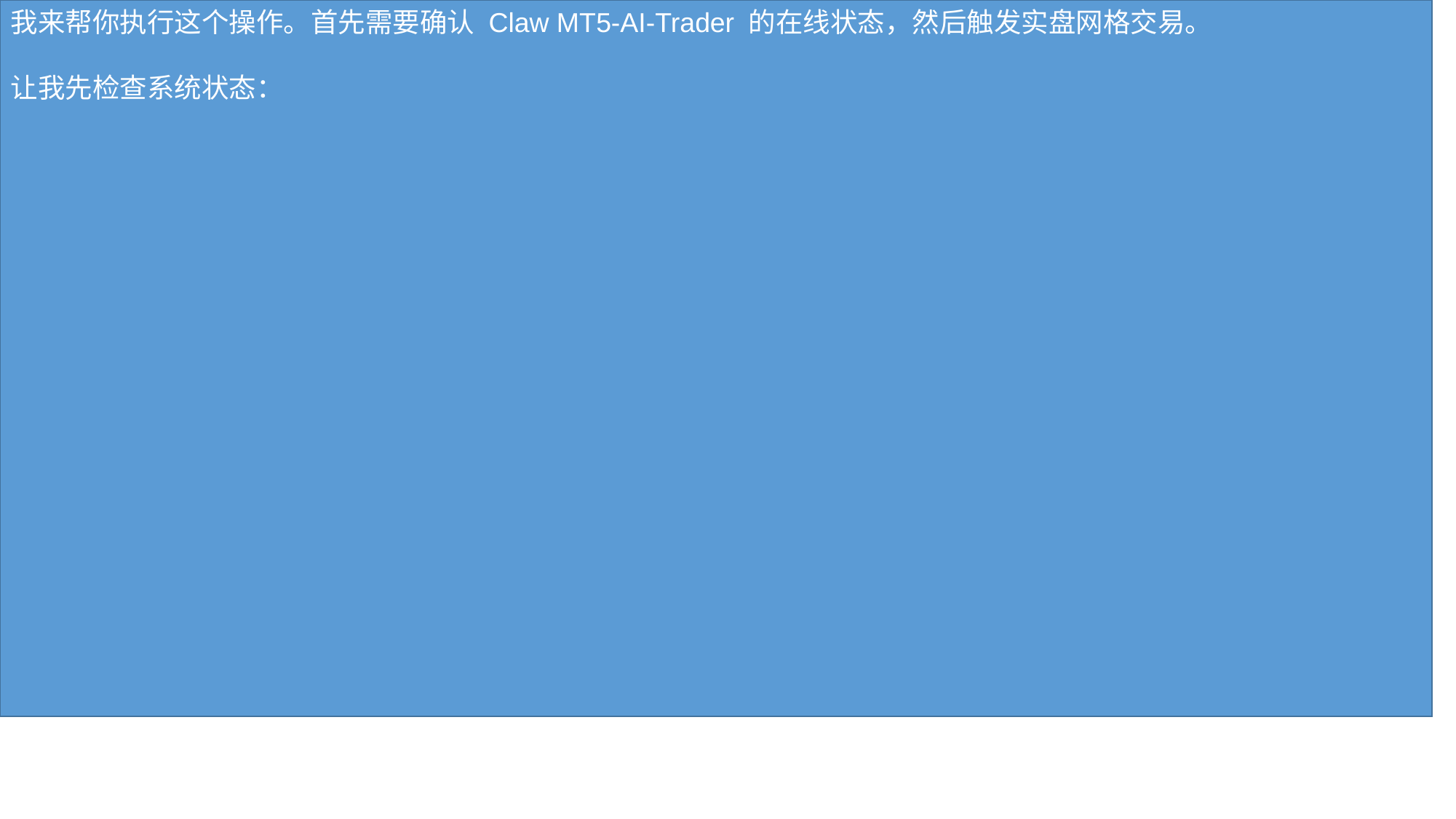

我来帮你执行这个操作。首先需要确认 Claw MT5-AI-Trader 的在线状态，然后触发实盘网格交易。
让我先检查系统状态：
#